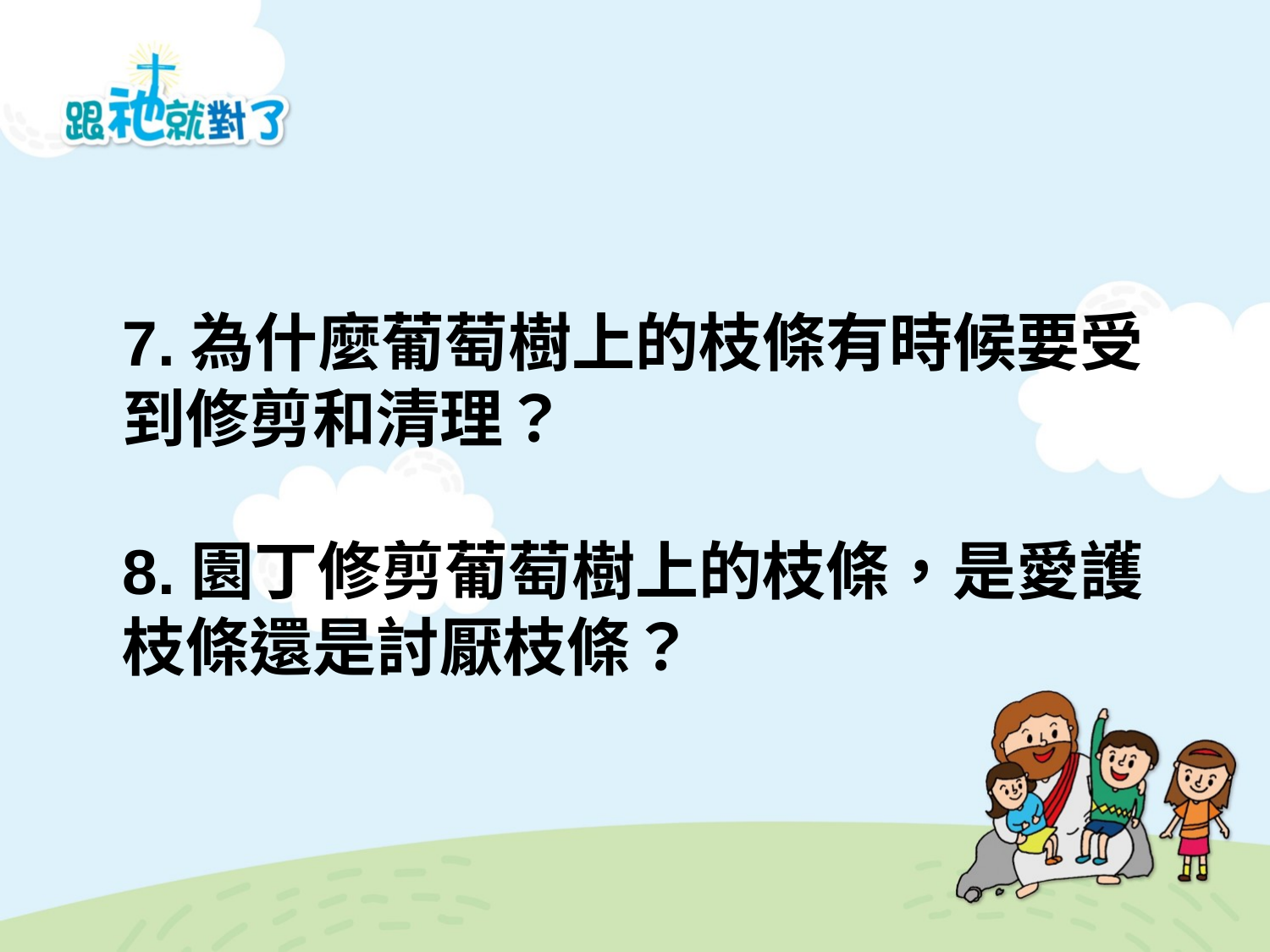

7.為什麼葡萄樹上的枝條有時候要受到修剪和清理？

8.園丁修剪葡萄樹上的枝條，是愛護枝條還是討厭枝條？